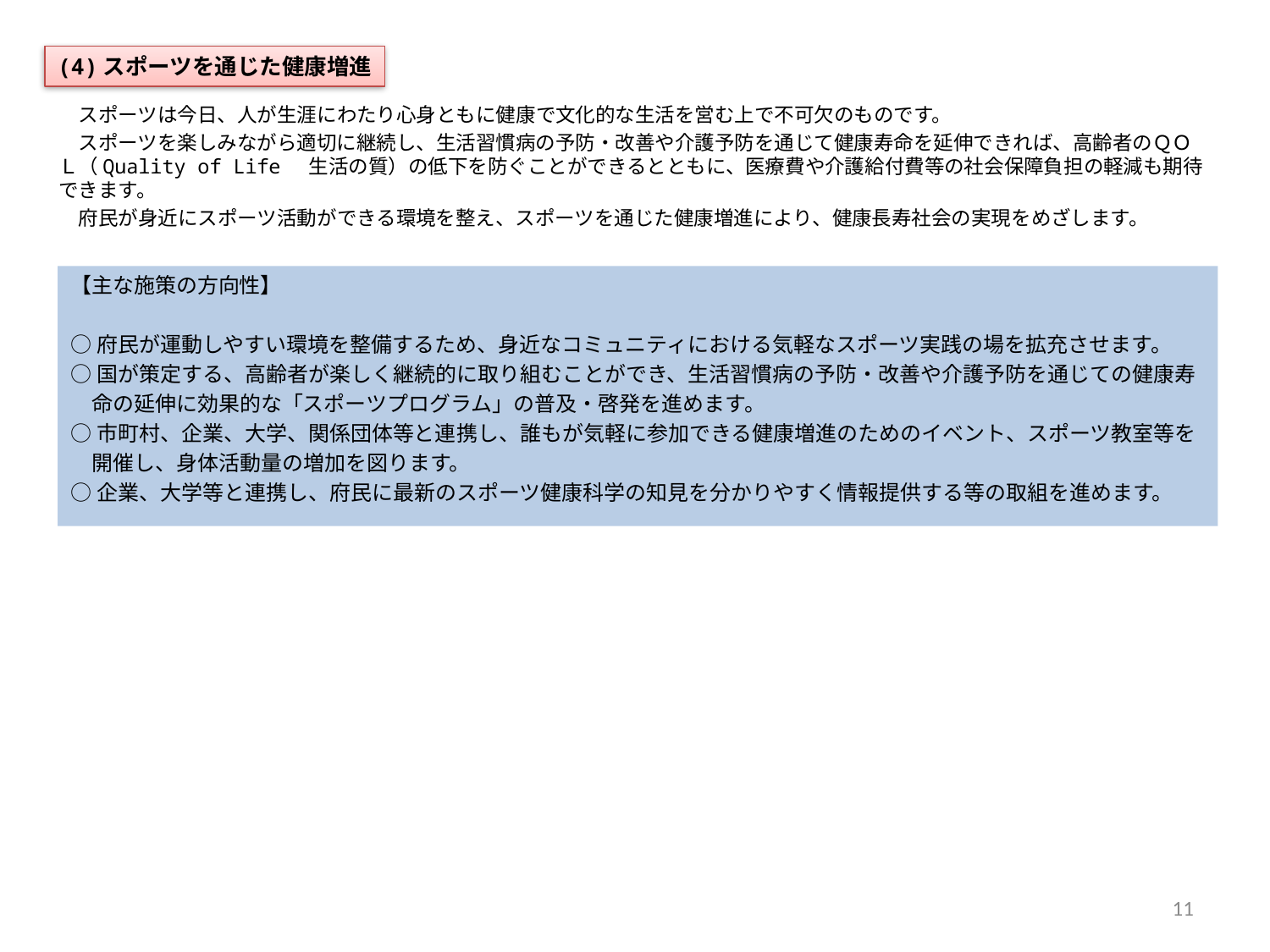

# (4)スポーツを通じた健康増進
　スポーツは今日、人が生涯にわたり心身ともに健康で文化的な生活を営む上で不可欠のものです。
　スポーツを楽しみながら適切に継続し、生活習慣病の予防・改善や介護予防を通じて健康寿命を延伸できれば、高齢者のＱＯＬ（Quality of Life  生活の質）の低下を防ぐことができるとともに、医療費や介護給付費等の社会保障負担の軽減も期待できます。
　府民が身近にスポーツ活動ができる環境を整え、スポーツを通じた健康増進により、健康長寿社会の実現をめざします。

【主な施策の方向性】

○府民が運動しやすい環境を整備するため、身近なコミュニティにおける気軽なスポーツ実践の場を拡充させます。
○国が策定する、高齢者が楽しく継続的に取り組むことができ、生活習慣病の予防・改善や介護予防を通じての健康寿
　命の延伸に効果的な「スポーツプログラム」の普及・啓発を進めます。
○市町村、企業、大学、関係団体等と連携し、誰もが気軽に参加できる健康増進のためのイベント、スポーツ教室等を
　開催し、身体活動量の増加を図ります。
○企業、大学等と連携し、府民に最新のスポーツ健康科学の知見を分かりやすく情報提供する等の取組を進めます。
11